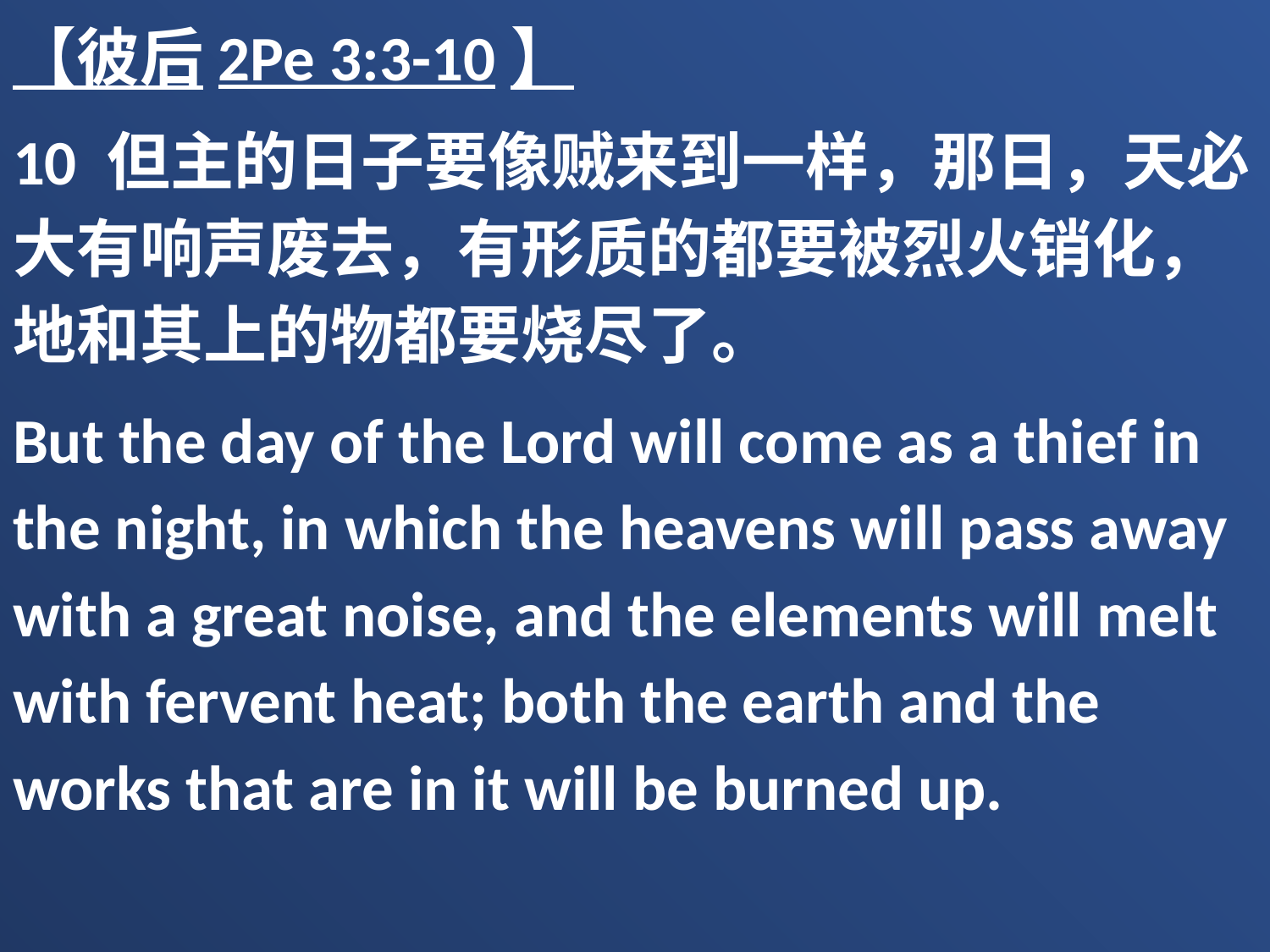

【彼后2Pe 3:3-10】
10 但主的日子要像贼来到一样，那日，天必大有响声废去，有形质的都要被烈火销化，地和其上的物都要烧尽了。
But the day of the Lord will come as a thief in the night, in which the heavens will pass away with a great noise, and the elements will melt with fervent heat; both the earth and the works that are in it will be burned up.